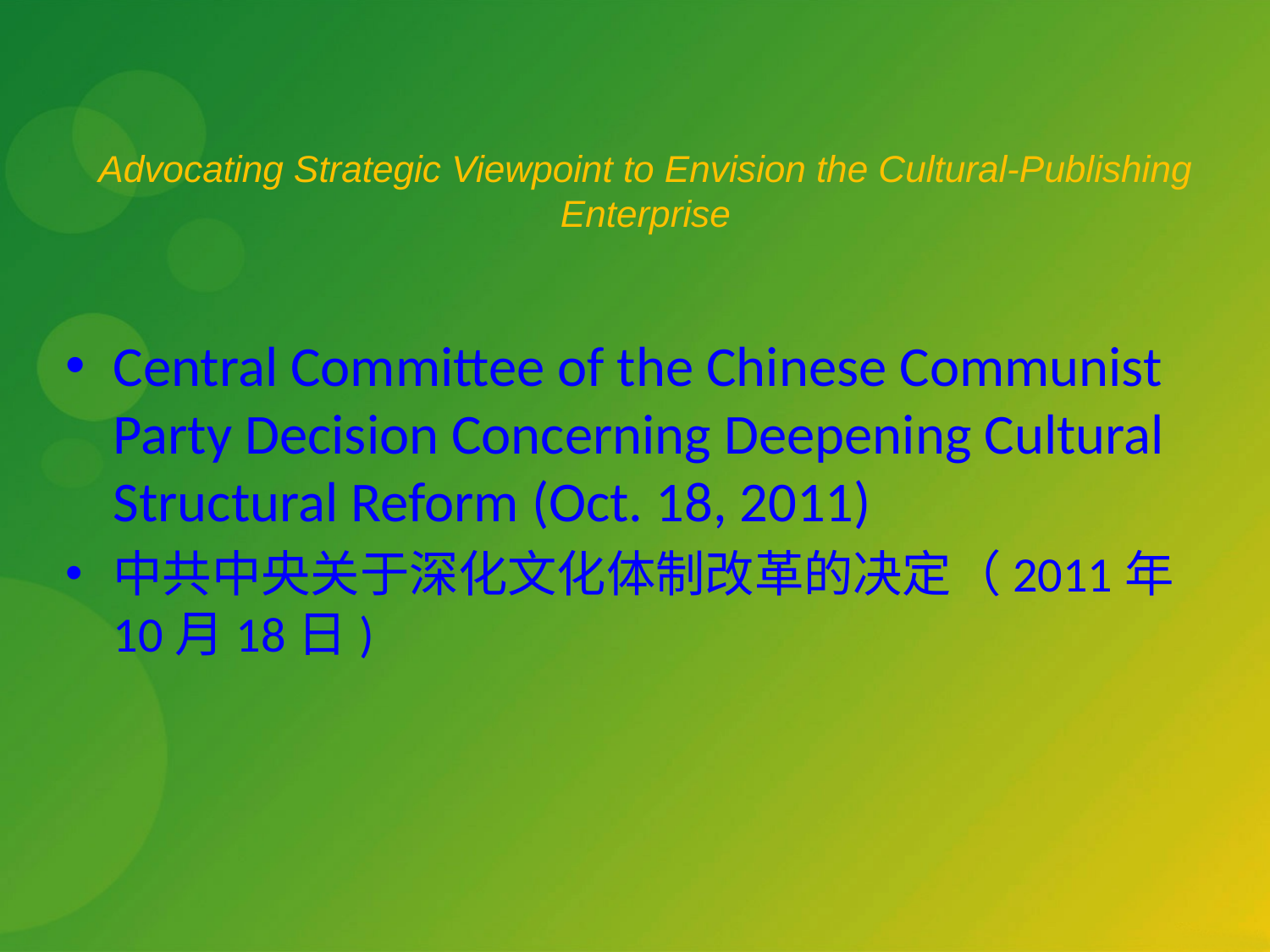

# Advocating Strategic Viewpoint to Envision the Cultural-Publishing Enterprise
Central Committee of the Chinese Communist Party Decision Concerning Deepening Cultural Structural Reform (Oct. 18, 2011)
中共中央关于深化文化体制改革的决定（2011年10月18日)